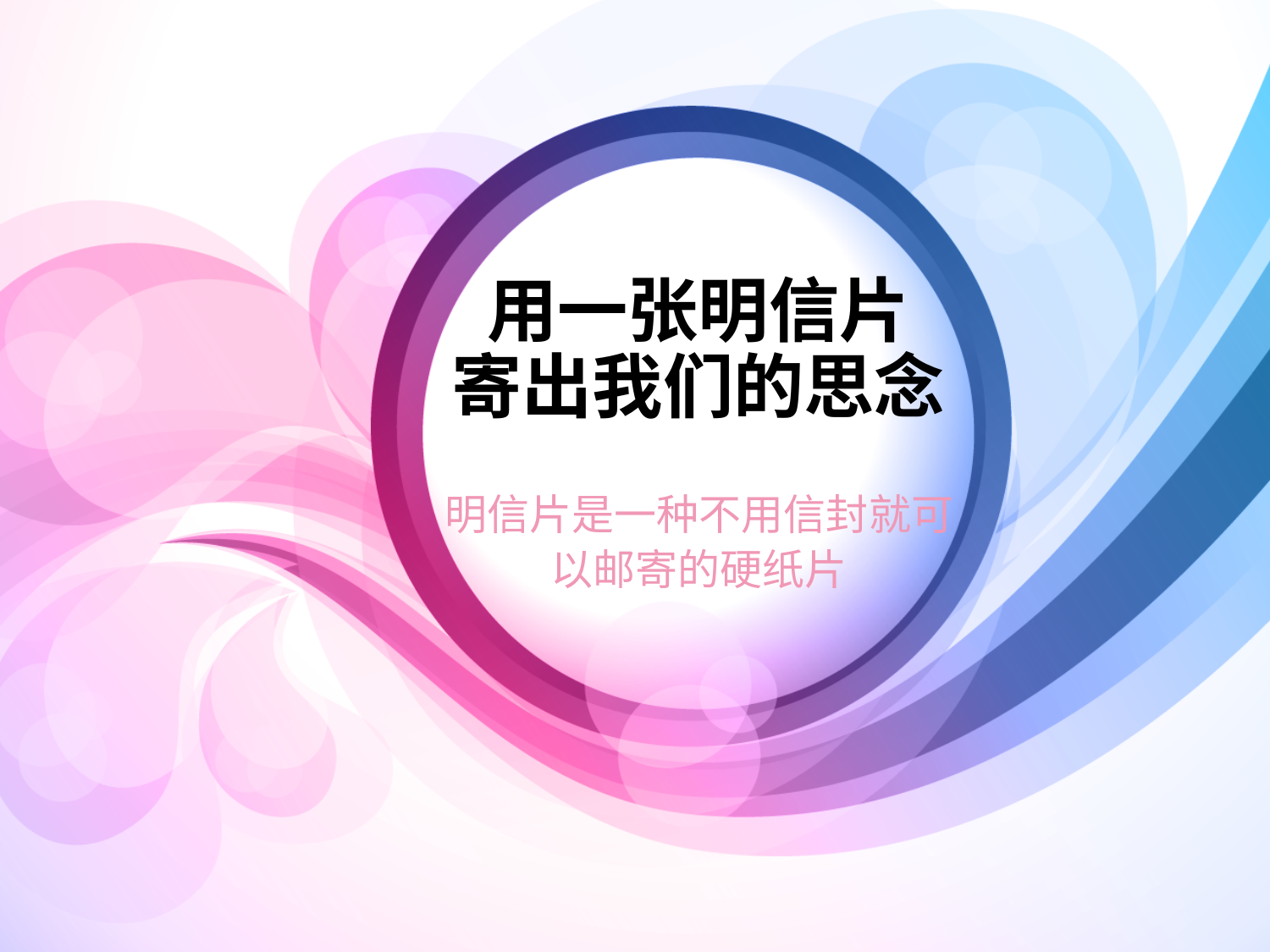

# 用一张明信片 寄出我们的思念
明信片是一种不用信封就可以邮寄的硬纸片